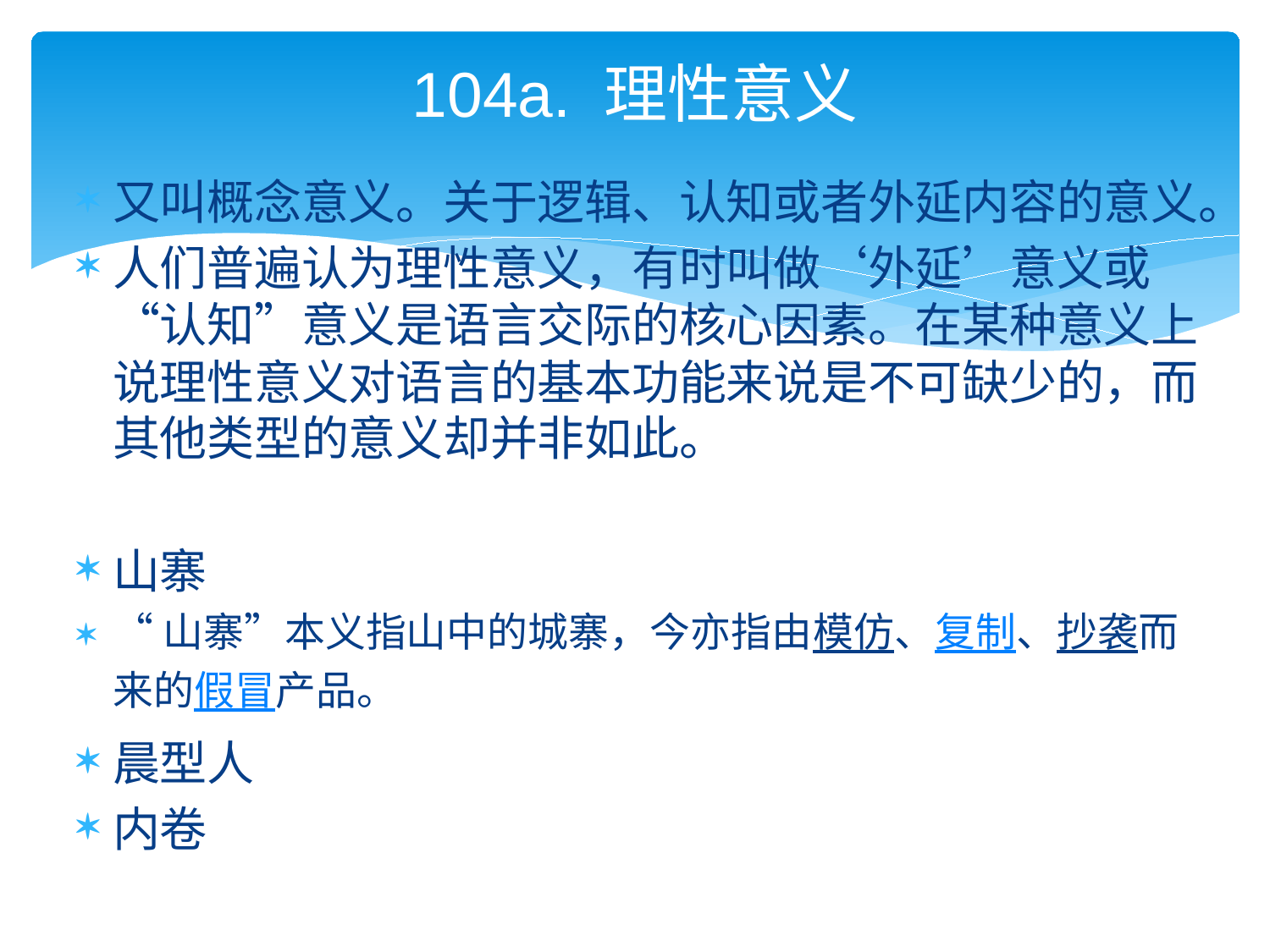

# 104a. 理性意义
又叫概念意义。关于逻辑、认知或者外延内容的意义。
人们普遍认为理性意义，有时叫做‘外延’意义或“认知”意义是语言交际的核心因素。在某种意义上说理性意义对语言的基本功能来说是不可缺少的，而其他类型的意义却并非如此。

山寨
“山寨”本义指山中的城寨，今亦指由模仿、复制、抄袭而来的假冒产品。
晨型人
内卷